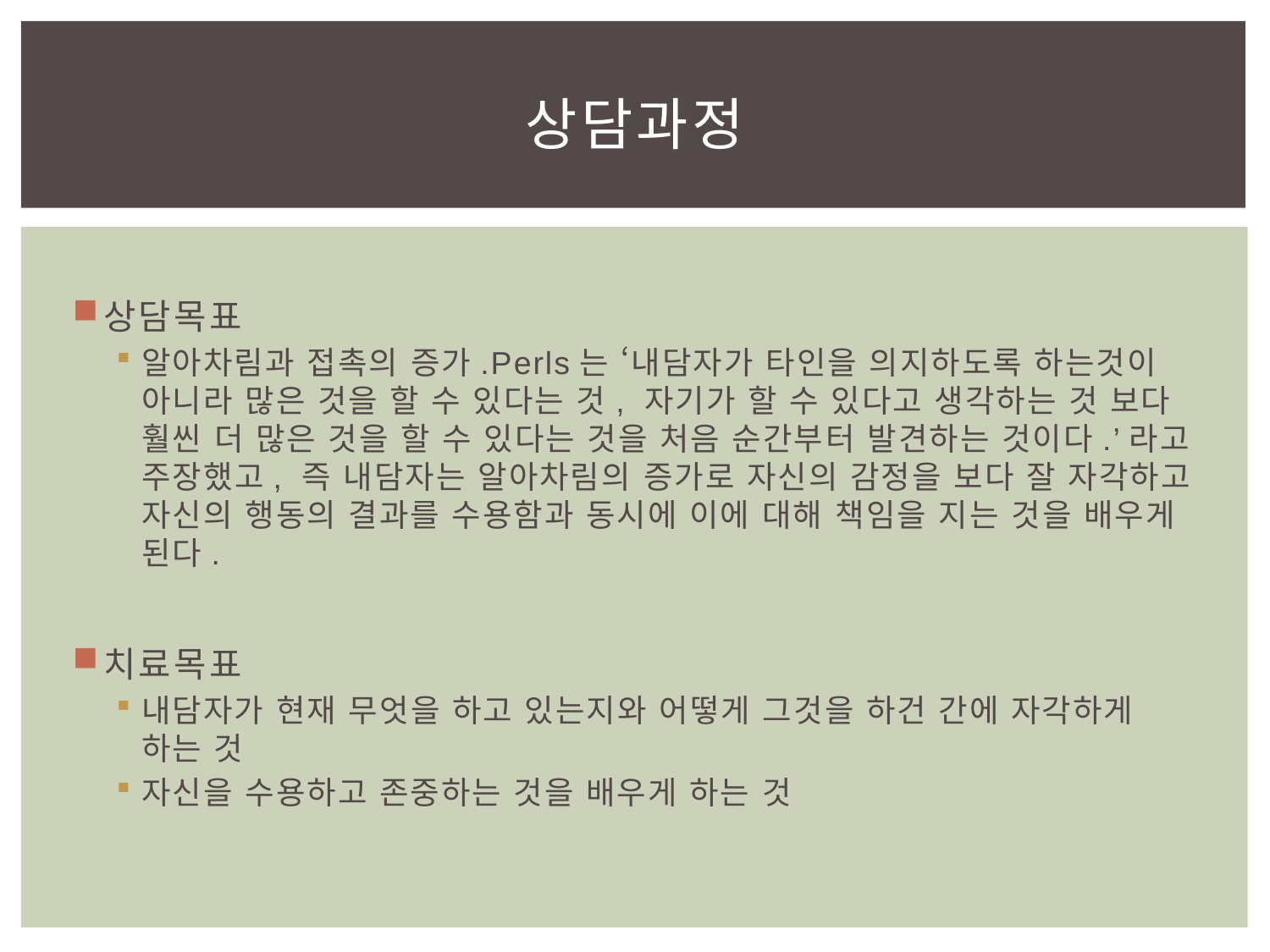

# 상담과정

상담목표
알아차림과 접촉의 증가.Perls는 ‘내담자가 타인을 의지하도록 하는것이 아니라 많은 것을 할 수 있다는 것, 자기가 할 수 있다고 생각하는 것 보다 훨씬 더 많은 것을 할 수 있다는 것을 처음 순간부터 발견하는 것이다.’라고 주장했고, 즉 내담자는 알아차림의 증가로 자신의 감정을 보다 잘 자각하고 자신의 행동의 결과를 수용함과 동시에 이에 대해 책임을 지는 것을 배우게 된다.

치료목표
내담자가 현재 무엇을 하고 있는지와 어떻게 그것을 하건 간에 자각하게 하는 것
자신을 수용하고 존중하는 것을 배우게 하는 것